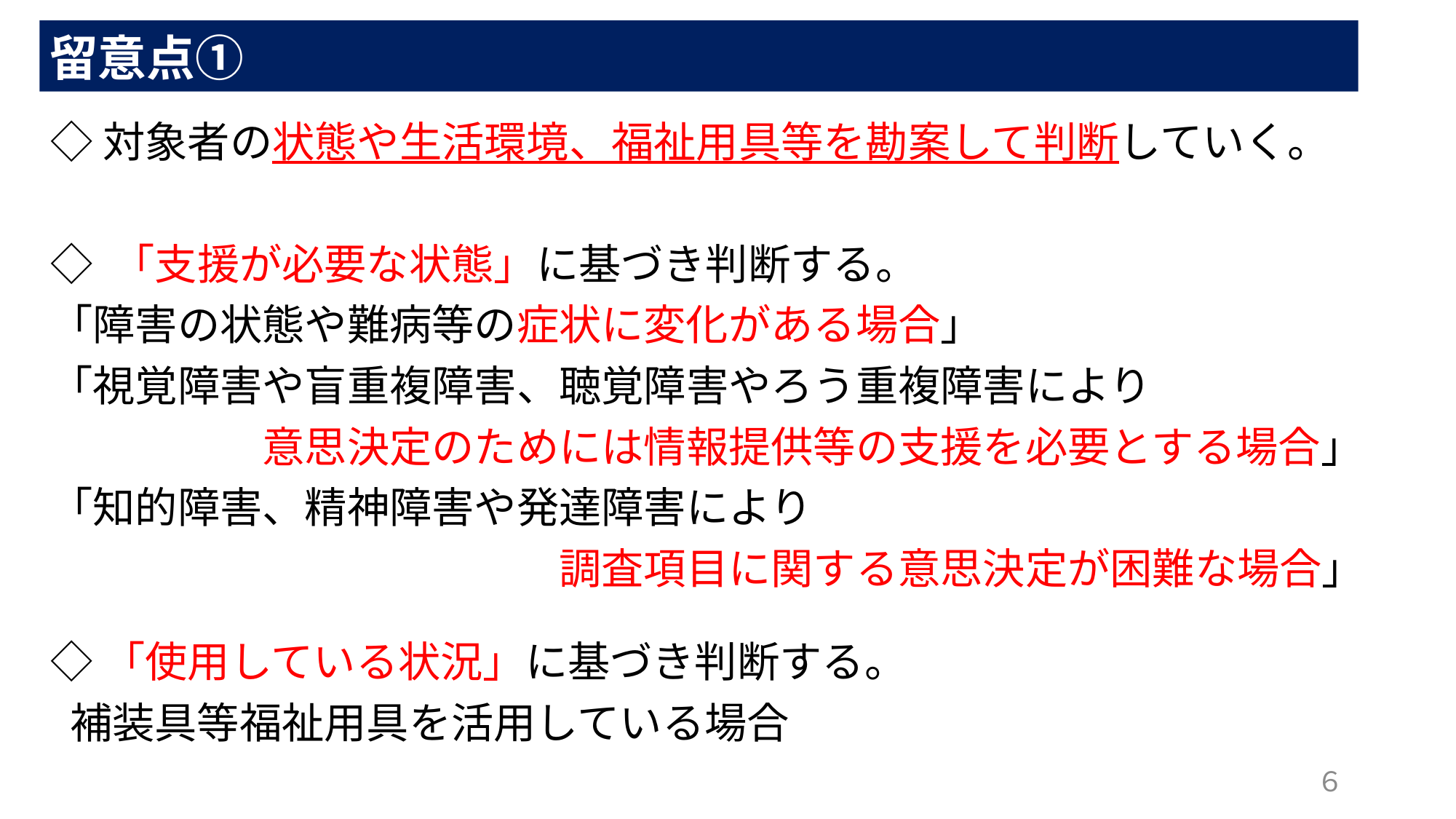

留意点①
◇対象者の状態や生活環境、福祉用具等を勘案して判断していく。

◇ 「支援が必要な状態」に基づき判断する。
「障害の状態や難病等の症状に変化がある場合」
「視覚障害や盲重複障害、聴覚障害やろう重複障害により
　　　　　意思決定のためには情報提供等の支援を必要とする場合」
「知的障害、精神障害や発達障害により
　　　　　　　　　　　　調査項目に関する意思決定が困難な場合」

◇「使用している状況」に基づき判断する。
 補装具等福祉用具を活用している場合

６